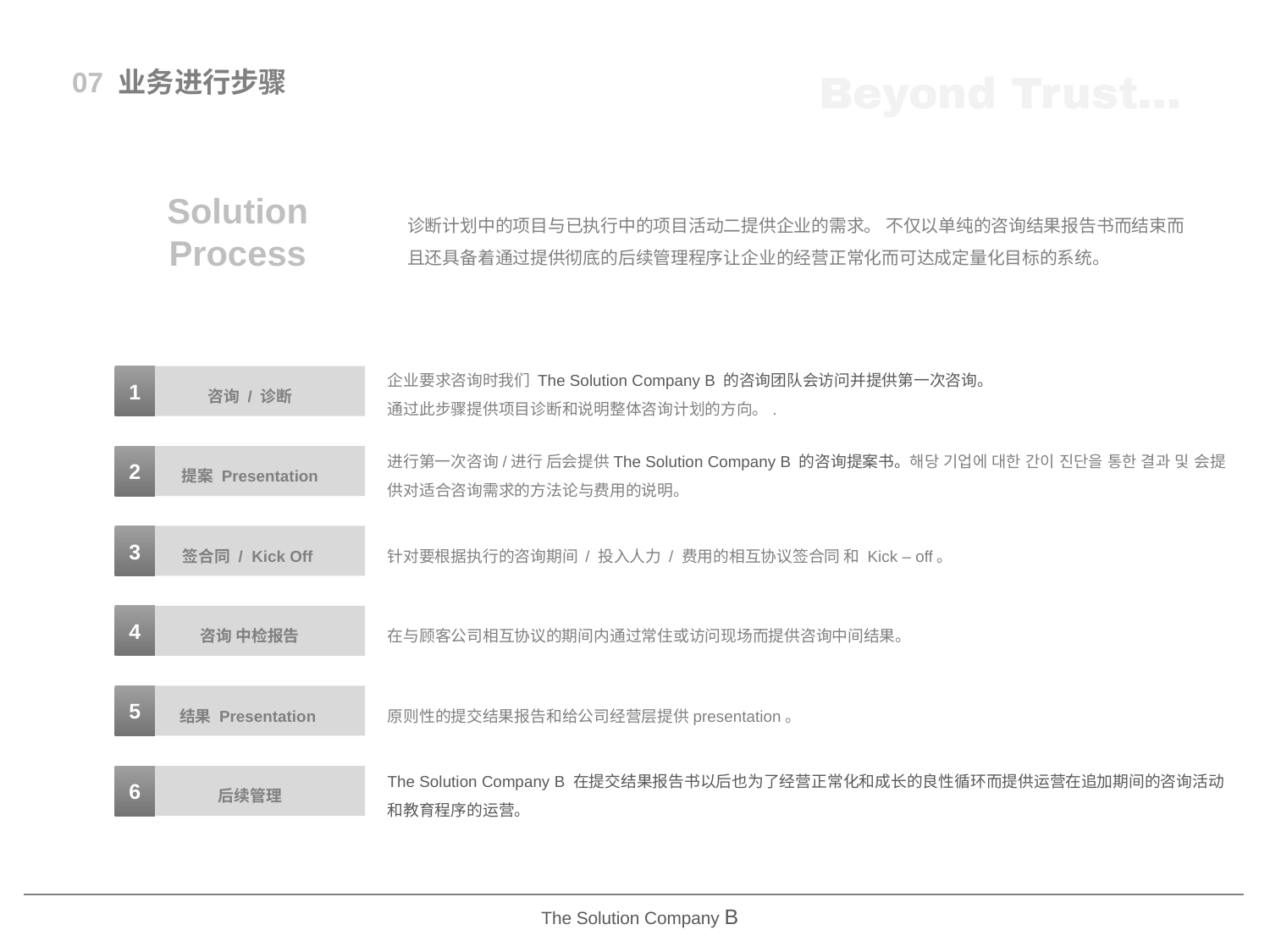

Beyond Trust…
07 业务进行步骤
诊断计划中的项目与已执行中的项目活动二提供企业的需求。 不仅以单纯的咨询结果报告书而结束而且还具备着通过提供彻底的后续管理程序让企业的经营正常化而可达成定量化目标的系统。
Solution
Process
企业要求咨询时我们 The Solution Company B 的咨询团队会访问并提供第一次咨询。
通过此步骤提供项目诊断和说明整体咨询计划的方向。.
1
咨询 / 诊断
2
提案 Presentation
3
签合同 /  Kick Off
4
咨询 中检报告
5
结果 Presentation
6
后续管理
进行第一次咨询/进行 后会提供The Solution Company B 的咨询提案书。해당 기업에 대한 간이 진단을 통한 결과 및 会提供对适合咨询需求的方法论与费用的说明。
针对要根据执行的咨询期间 / 投入人力 / 费用的相互协议签合同 和 Kick – off。
在与顾客公司相互协议的期间内通过常住或访问现场而提供咨询中间结果。
原则性的提交结果报告和给公司经营层提供presentation。
The Solution Company B 在提交结果报告书以后也为了经营正常化和成长的良性循环而提供运营在追加期间的咨询活动和教育程序的运营。